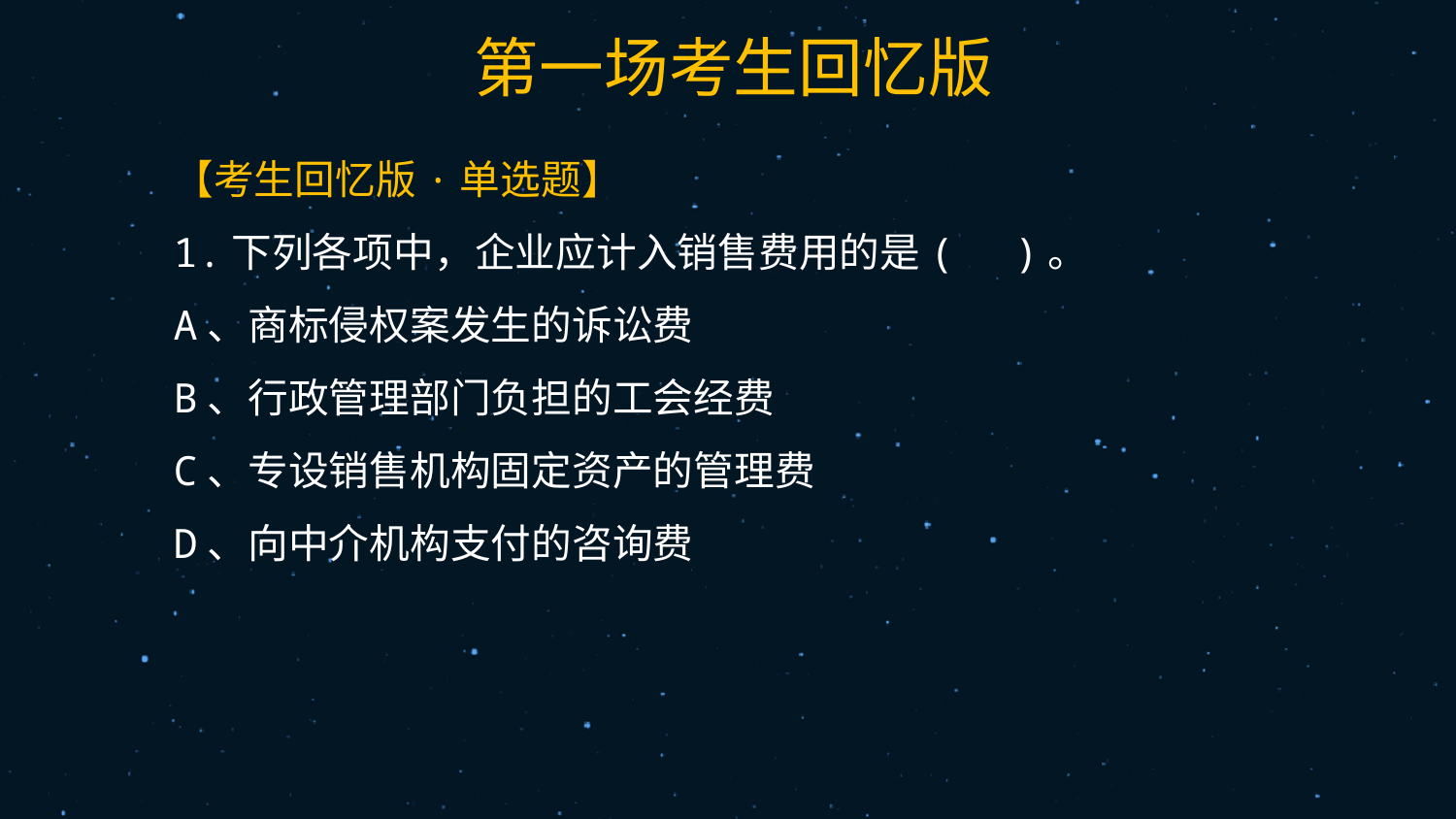

1
【考生回忆版·单选题】
1.下列各项中，企业应计入销售费用的是(　)。
A、商标侵权案发生的诉讼费
B、行政管理部门负担的工会经费
C、专设销售机构固定资产的管理费
D、向中介机构支付的咨询费